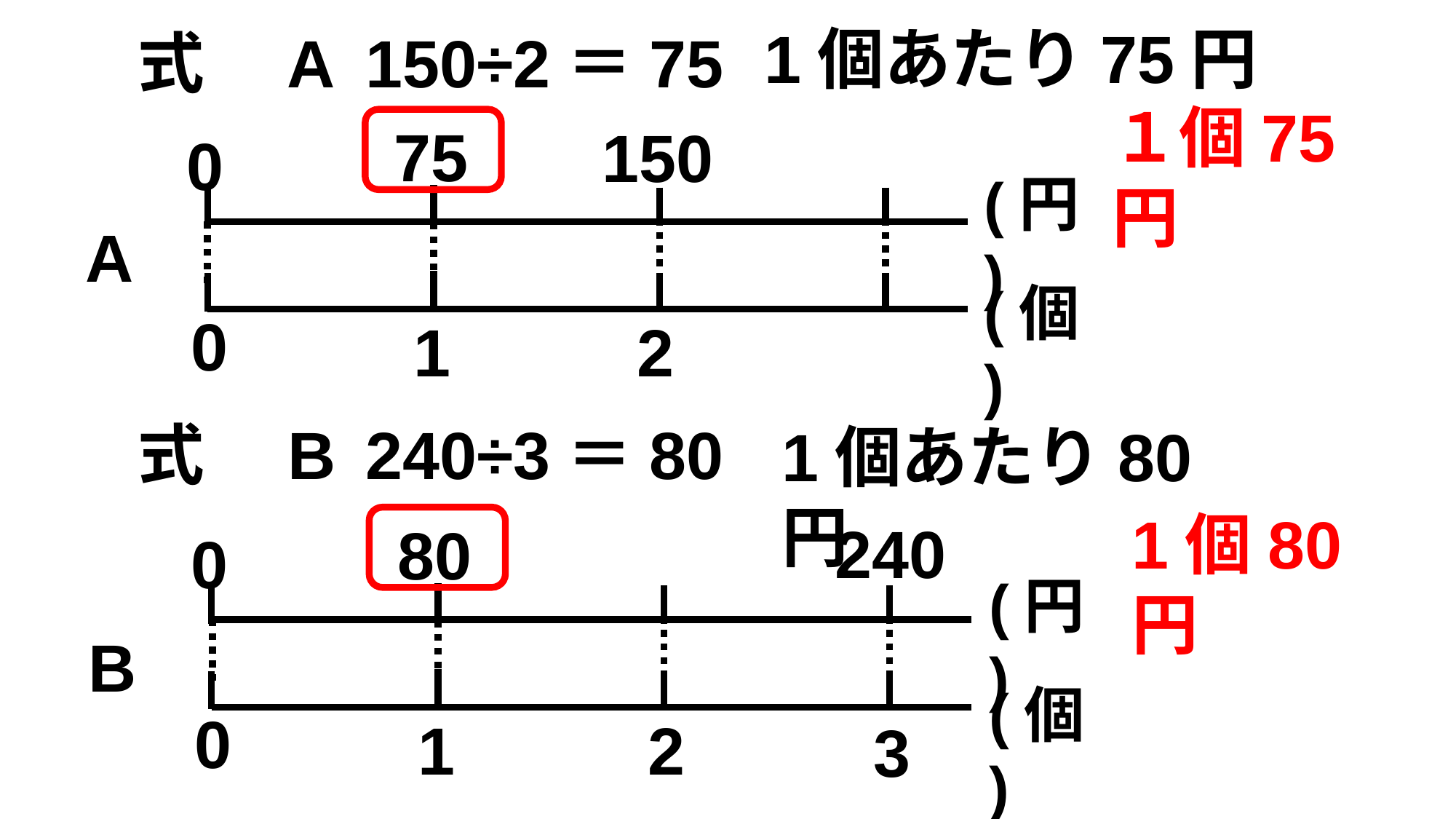

1個あたり75円
式　A
150÷2＝75
１個75円

75
150
0
(円)
A
(個)
0
2
1
式　B
240÷3＝80
1個あたり80円
1個80円
240

80
0
(円)
B
(個)
0
1
2
3